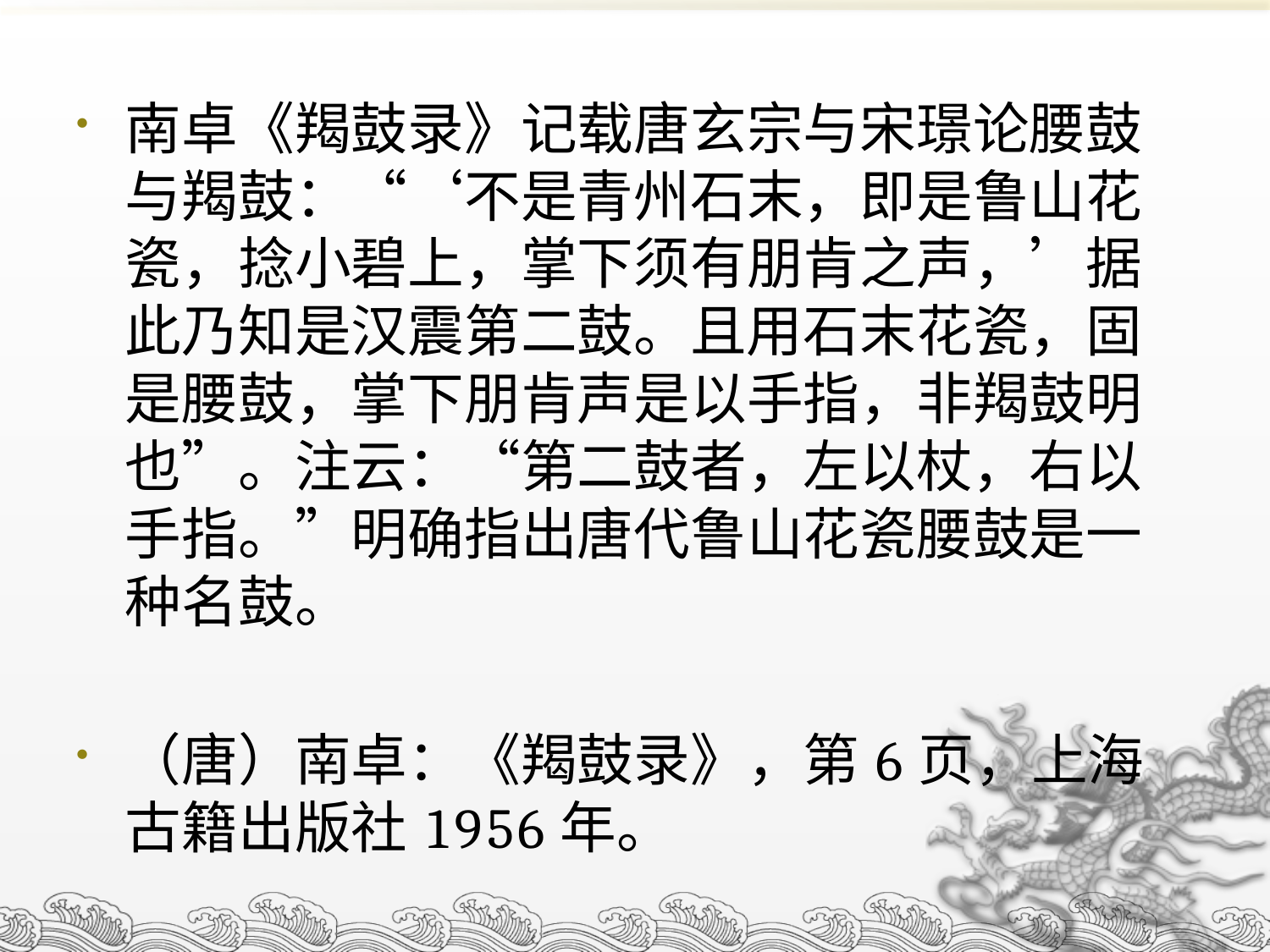

#
南卓《羯鼓录》记载唐玄宗与宋璟论腰鼓与羯鼓：“‘不是青州石末，即是鲁山花瓷，捻小碧上，掌下须有朋肯之声，’据此乃知是汉震第二鼓。且用石末花瓷，固是腰鼓，掌下朋肯声是以手指，非羯鼓明也”。注云：“第二鼓者，左以杖，右以手指。”明确指出唐代鲁山花瓷腰鼓是一种名鼓。

（唐）南卓：《羯鼓录》，第6页，上海古籍出版社1956年。